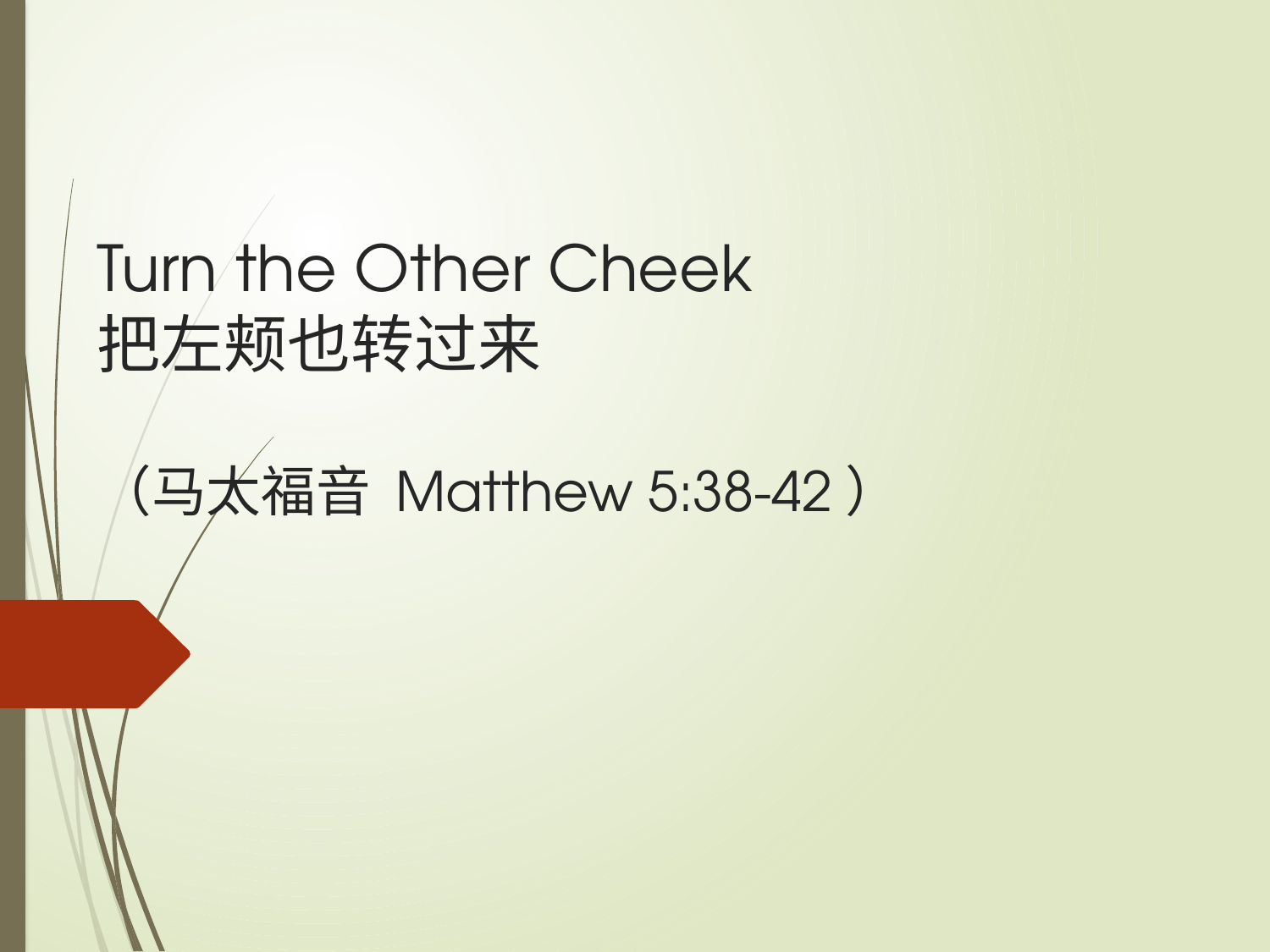

# Turn the Other Cheek 把左颊也转过来 （马太福音 Matthew 5:38-42）